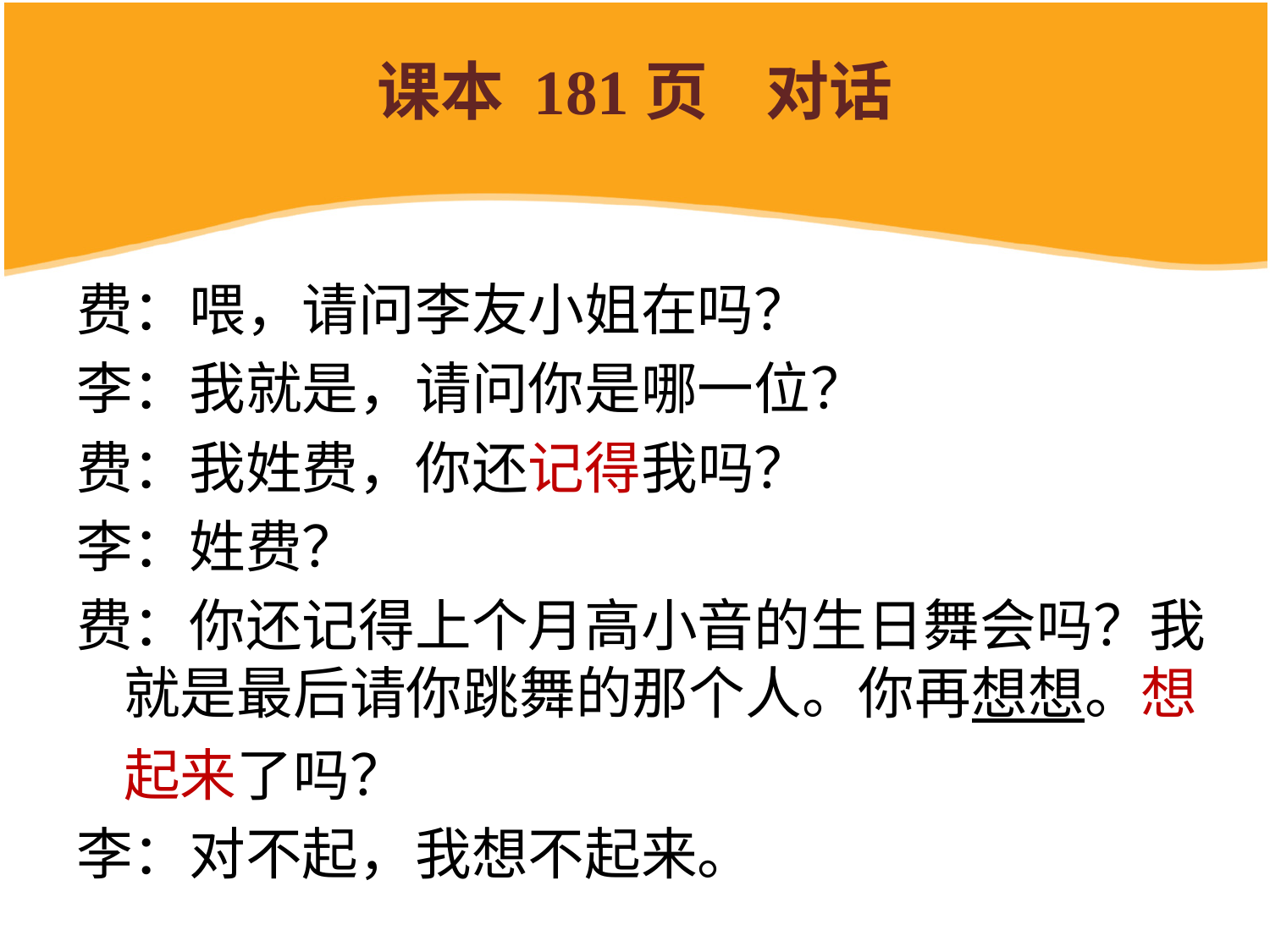

# 课本 181页    对话
费：喂，请问李友小姐在吗？
李：我就是，请问你是哪一位？
费：我姓费，你还记得我吗？
李：姓费？
费：你还记得上个月高小音的生日舞会吗？我就是最后请你跳舞的那个人。你再想想。想起来了吗？
李：对不起，我想不起来。